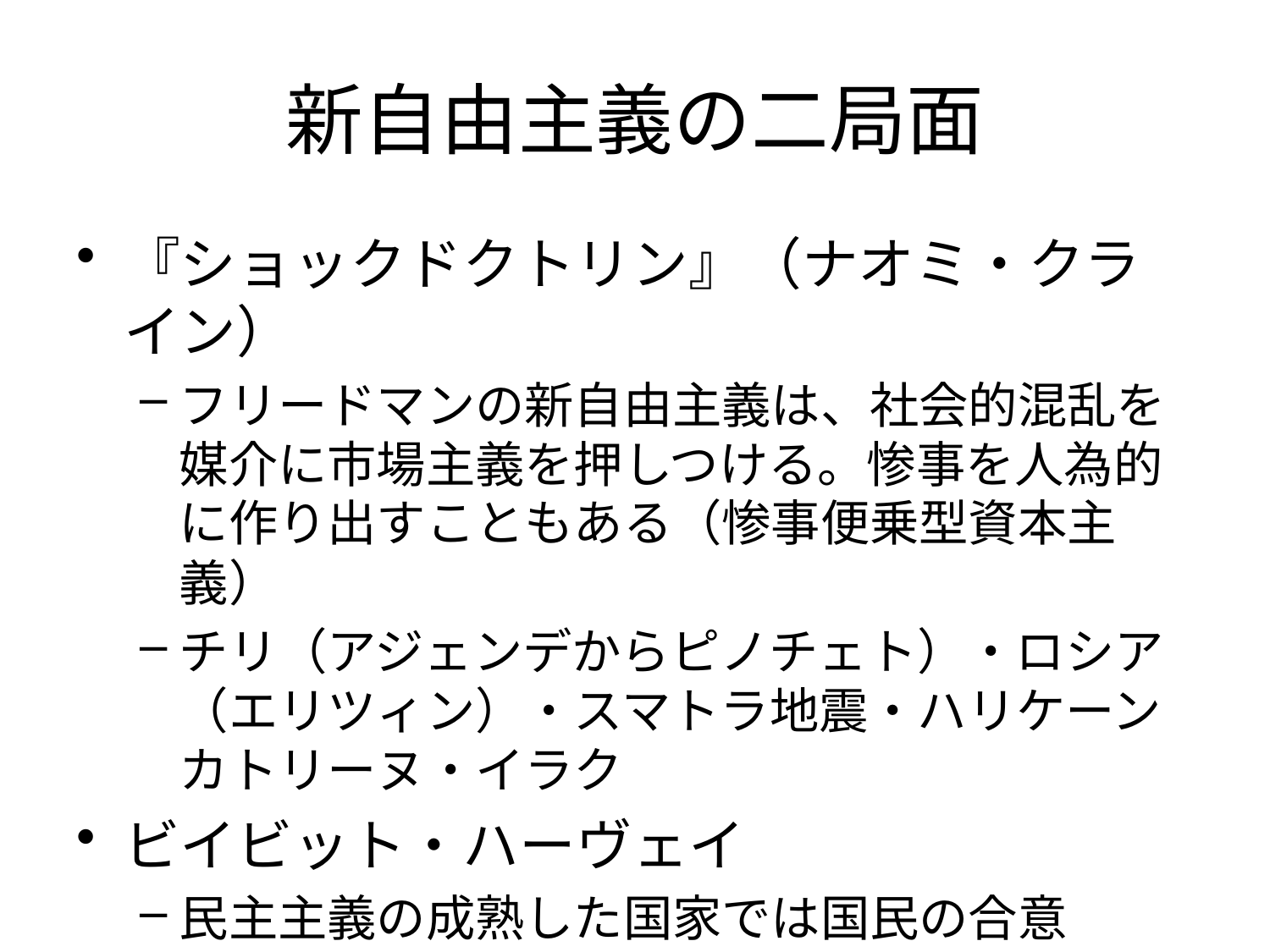

# 新自由主義の二局面
『ショックドクトリン』（ナオミ・クライン）
フリードマンの新自由主義は、社会的混乱を媒介に市場主義を押しつける。惨事を人為的に作り出すこともある（惨事便乗型資本主義）
チリ（アジェンデからピノチェト）・ロシア（エリツィン）・スマトラ地震・ハリケーンカトリーヌ・イラク
ビイビット・ハーヴェイ
民主主義の成熟した国家では国民の合意
メディアを動員